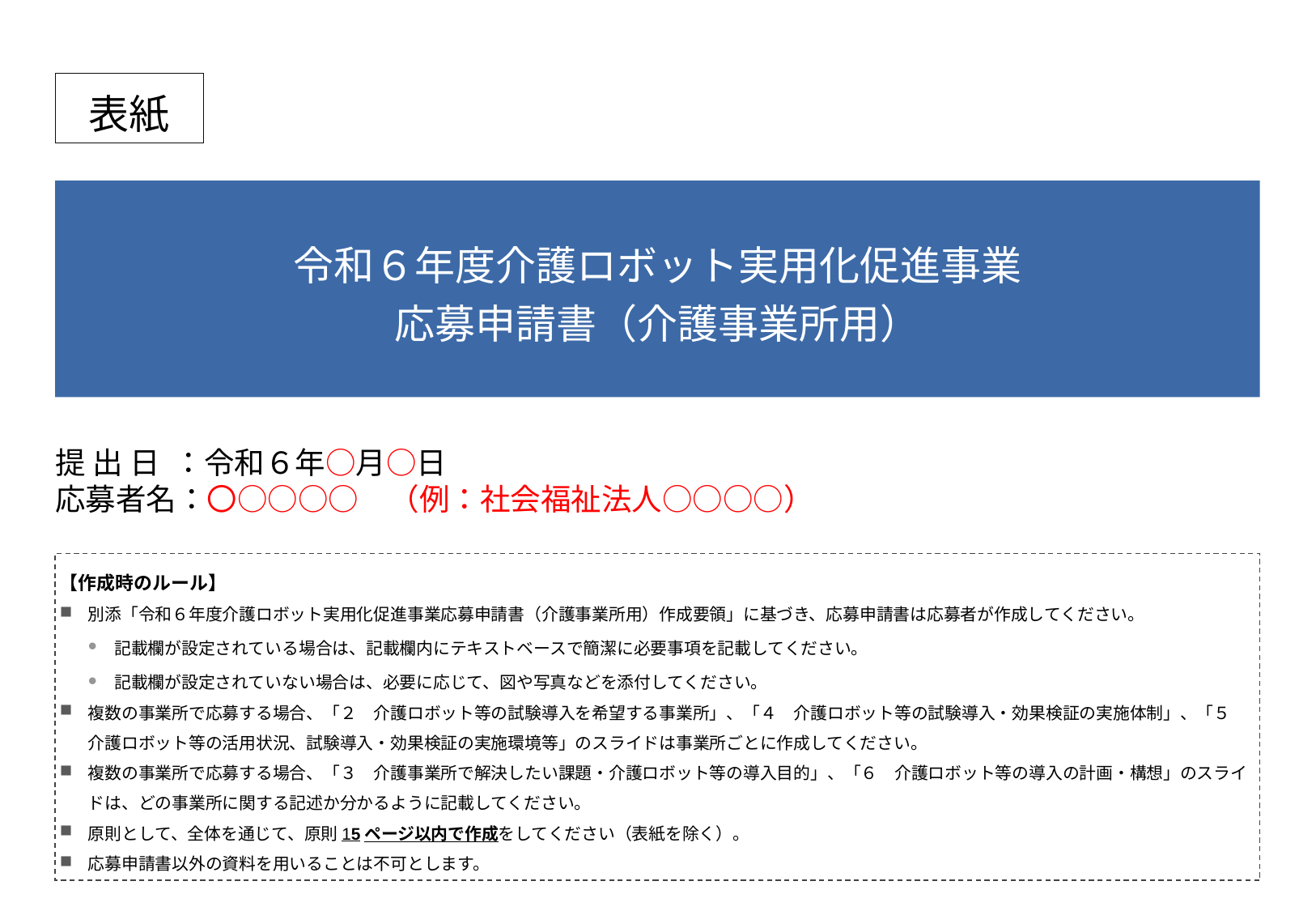

表紙
令和６年度介護ロボット実用化促進事業
応募申請書（介護事業所用）
提 出 日  ：令和６年○月○日
応募者名：〇○○○○　（例：社会福祉法人○○○○）
【作成時のルール】
別添「令和６年度介護ロボット実用化促進事業応募申請書（介護事業所用）作成要領」に基づき、応募申請書は応募者が作成してください。
記載欄が設定されている場合は、記載欄内にテキストベースで簡潔に必要事項を記載してください。
記載欄が設定されていない場合は、必要に応じて、図や写真などを添付してください。
複数の事業所で応募する場合、「２　介護ロボット等の試験導入を希望する事業所」、「４　介護ロボット等の試験導入・効果検証の実施体制」、「５　介護ロボット等の活用状況、試験導入・効果検証の実施環境等」のスライドは事業所ごとに作成してください。
複数の事業所で応募する場合、「３　介護事業所で解決したい課題・介護ロボット等の導入目的」、「６　介護ロボット等の導入の計画・構想」のスライドは、どの事業所に関する記述か分かるように記載してください。
原則として、全体を通じて、原則15ページ以内で作成をしてください（表紙を除く）。
応募申請書以外の資料を用いることは不可とします。